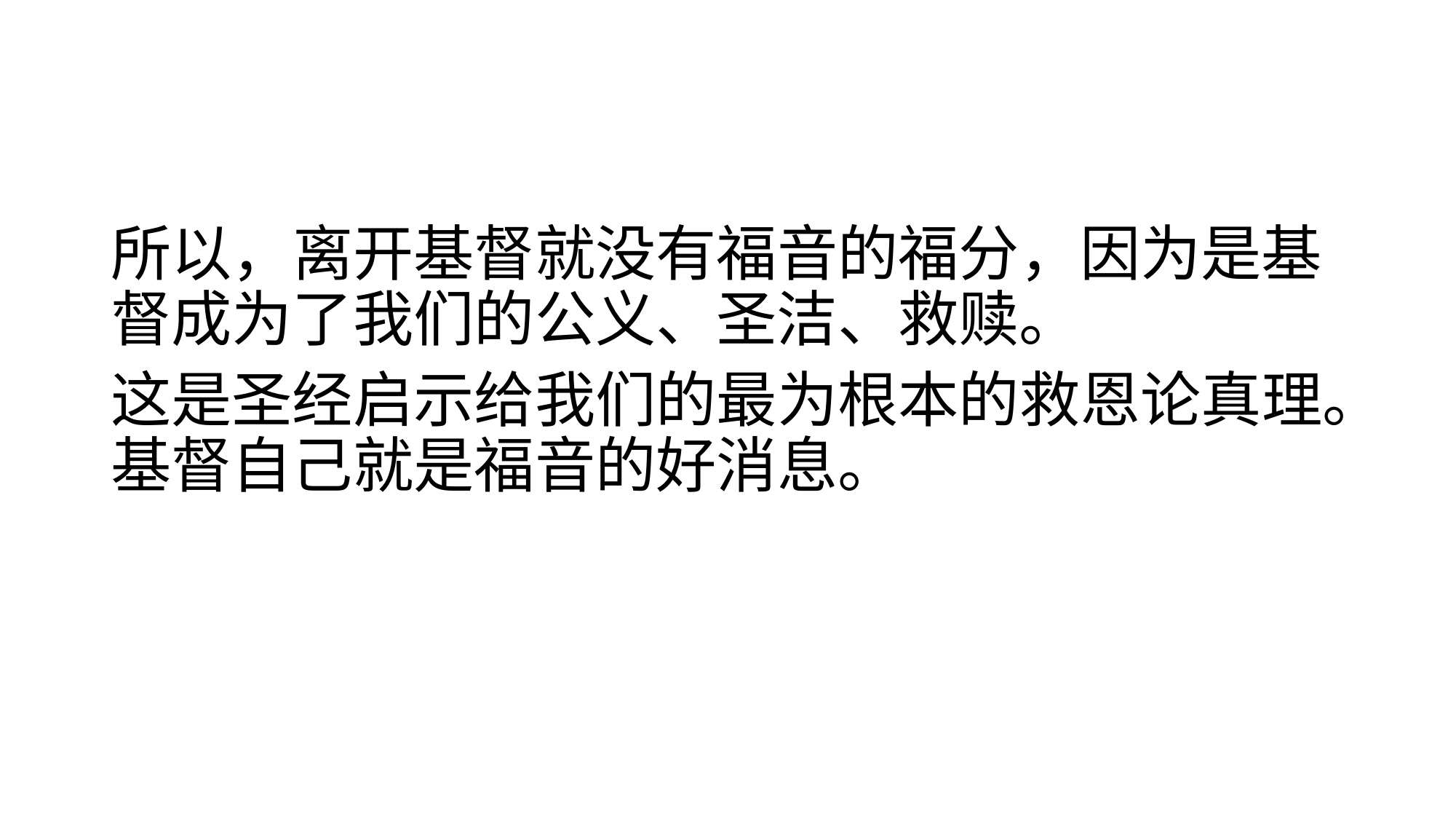

#
所以，离开基督就没有福音的福分，因为是基督成为了我们的公义、圣洁、救赎。
这是圣经启示给我们的最为根本的救恩论真理。基督自己就是福音的好消息。